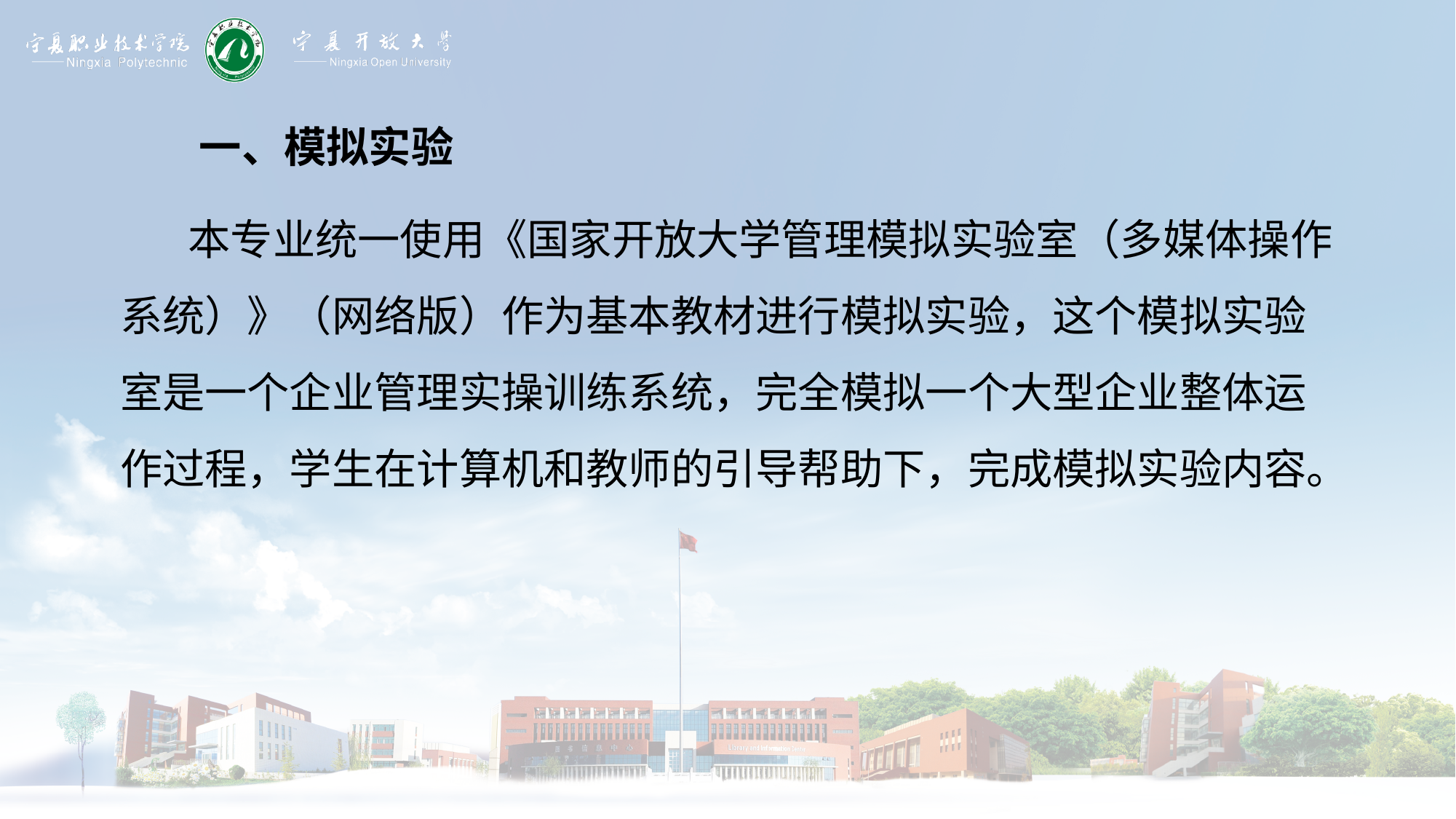

一、模拟实验
         本专业统一使用《国家开放大学管理模拟实验室（多媒体操作系统）》（网络版）作为基本教材进行模拟实验，这个模拟实验室是一个企业管理实操训练系统，完全模拟一个大型企业整体运作过程，学生在计算机和教师的引导帮助下，完成模拟实验内容。